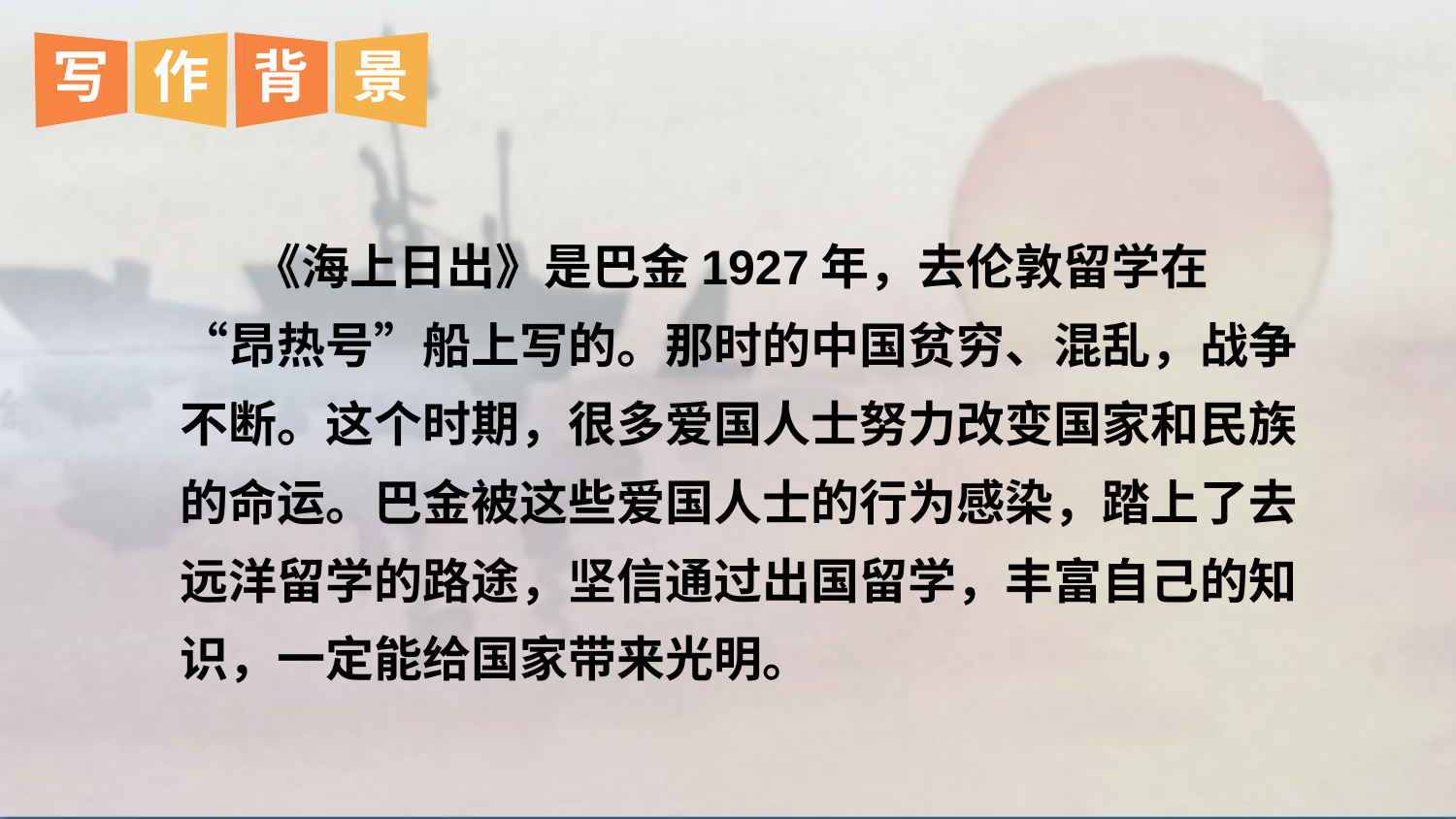

写
作
背
景
《海上日出》是巴金1927年，去伦敦留学在“昂热号”船上写的。那时的中国贫穷、混乱，战争不断。这个时期，很多爱国人士努力改变国家和民族的命运。巴金被这些爱国人士的行为感染，踏上了去远洋留学的路途，坚信通过出国留学，丰富自己的知识，一定能给国家带来光明。